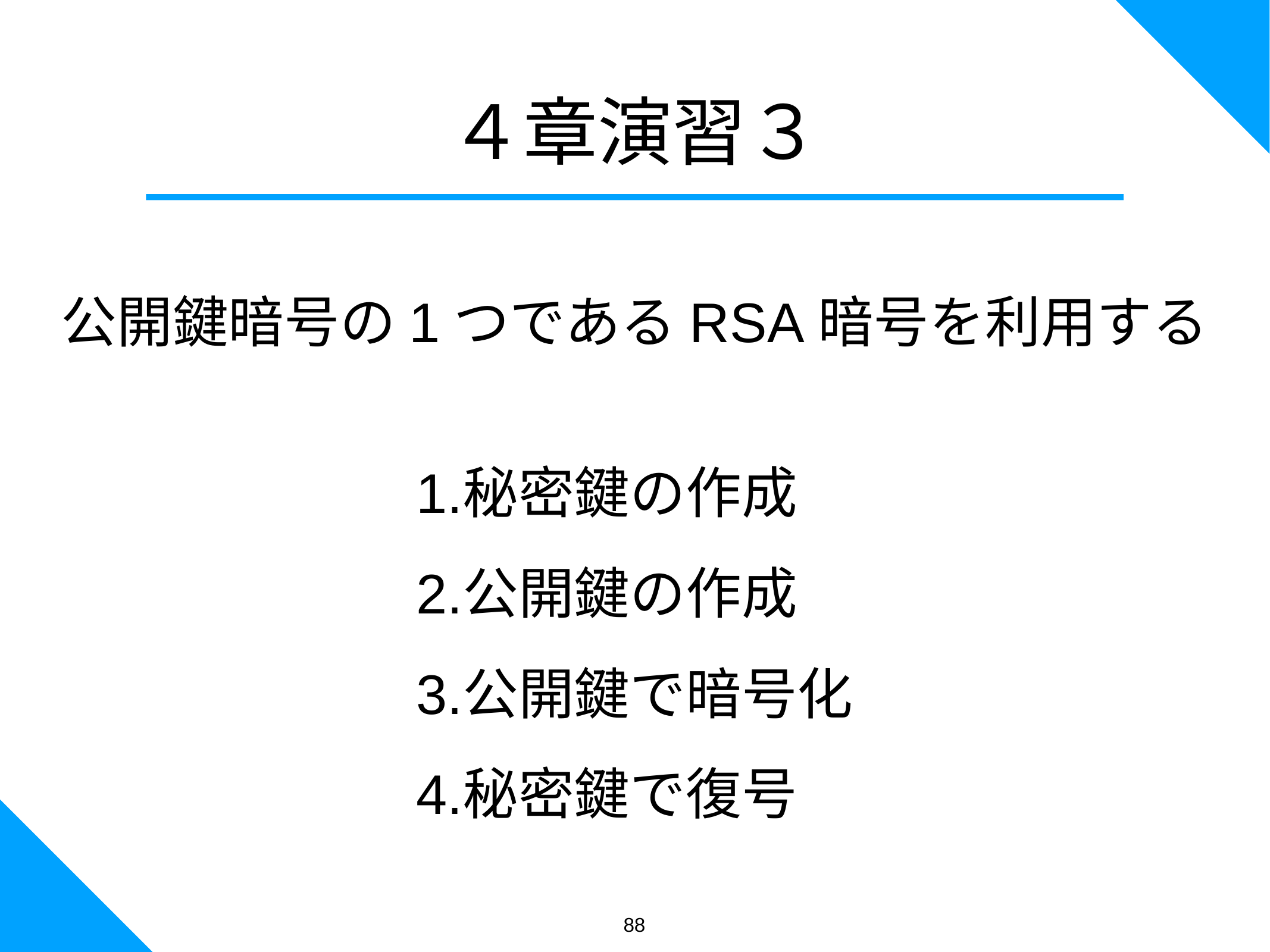

４章演習３
公開鍵暗号の1つであるRSA暗号を利用する
秘密鍵の作成
公開鍵の作成
公開鍵で暗号化
秘密鍵で復号
88